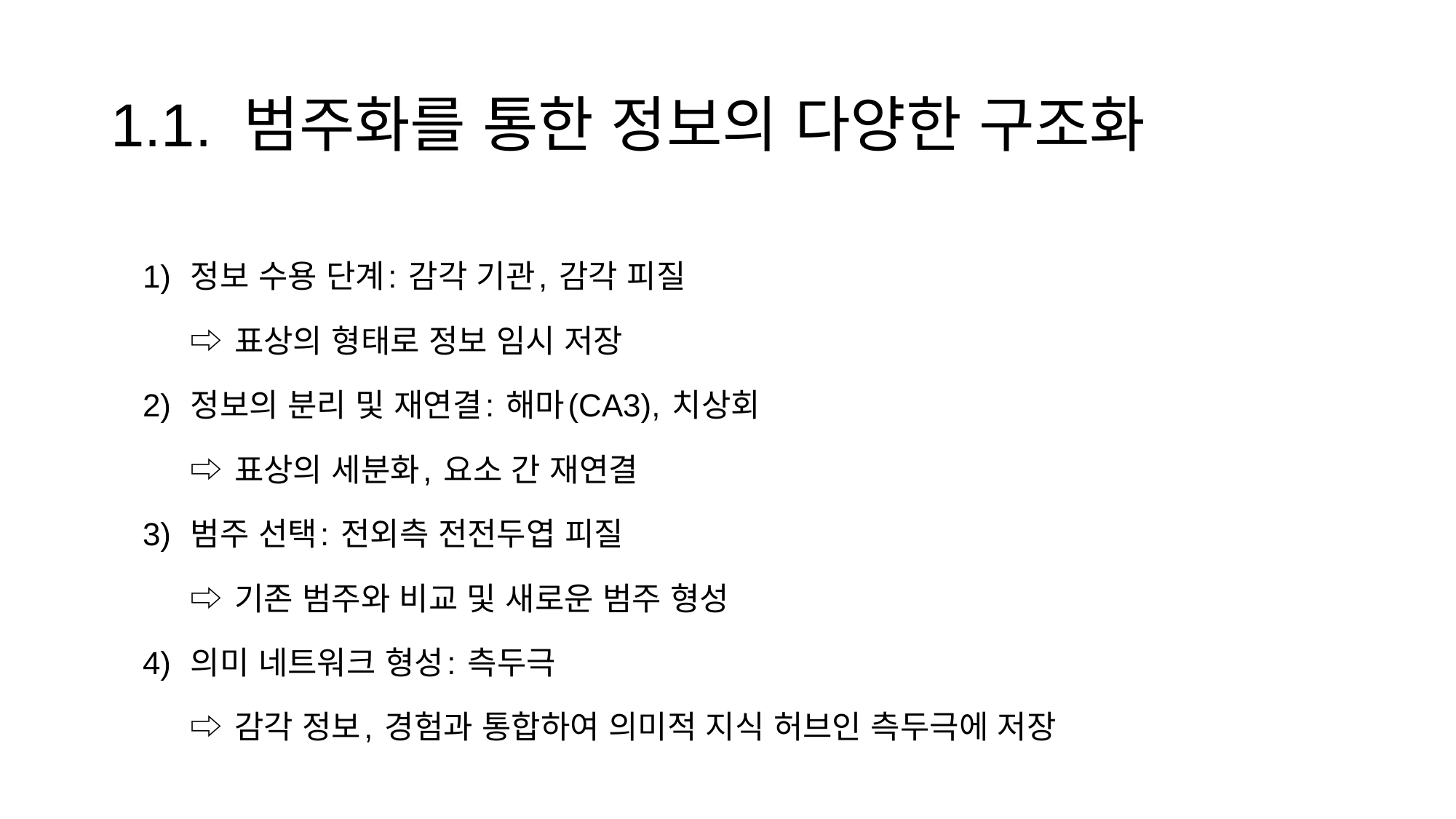

# 1.1. 범주화를 통한 정보의 다양한 구조화
정보 수용 단계: 감각 기관, 감각 피질
⇨ 표상의 형태로 정보 임시 저장
정보의 분리 및 재연결: 해마(CA3), 치상회
⇨ 표상의 세분화, 요소 간 재연결
범주 선택: 전외측 전전두엽 피질
⇨ 기존 범주와 비교 및 새로운 범주 형성
의미 네트워크 형성: 측두극
⇨ 감각 정보, 경험과 통합하여 의미적 지식 허브인 측두극에 저장